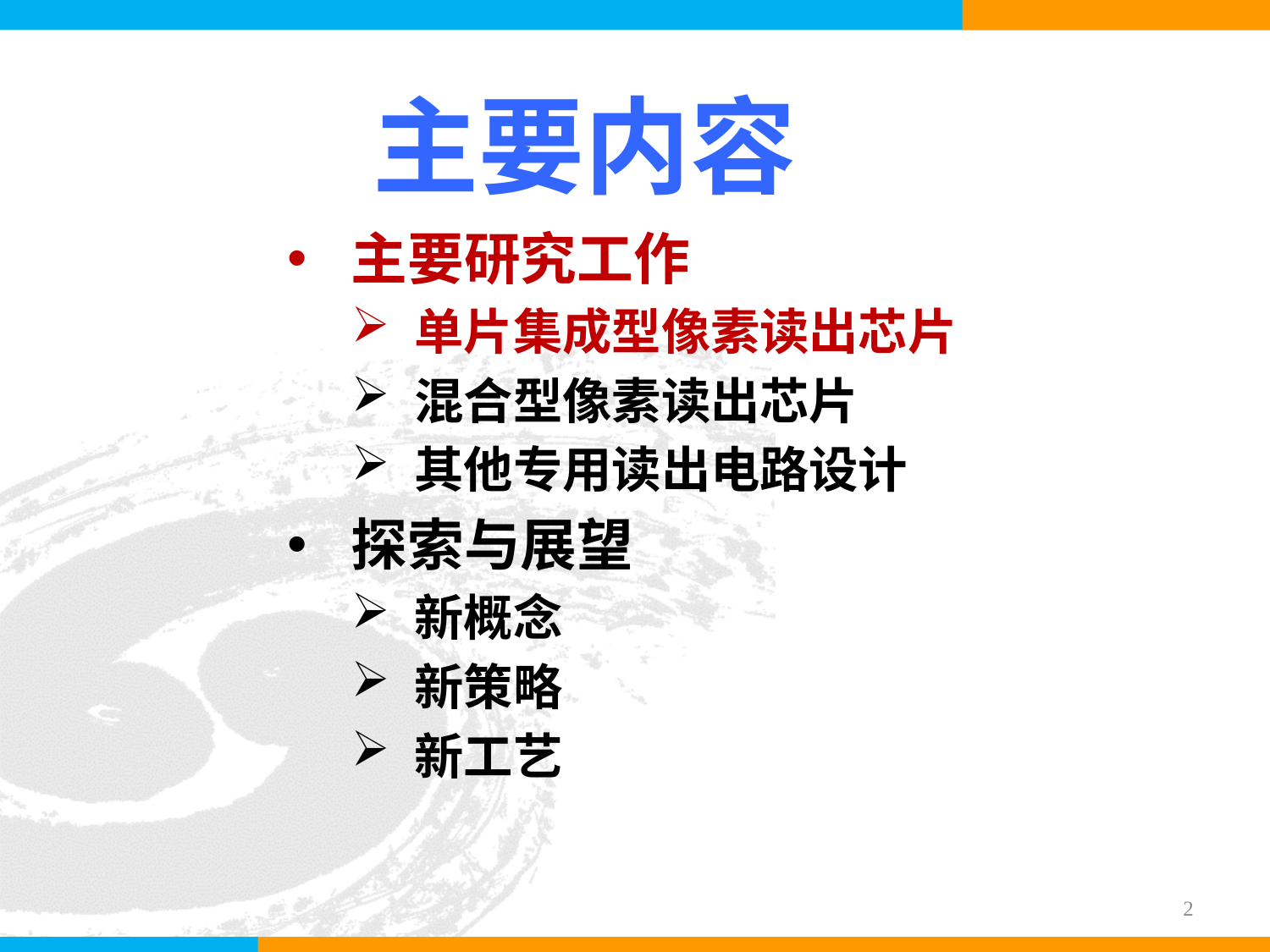

# 主要内容
主要研究工作
单片集成型像素读出芯片
混合型像素读出芯片
其他专用读出电路设计
探索与展望
新概念
新策略
新工艺
2